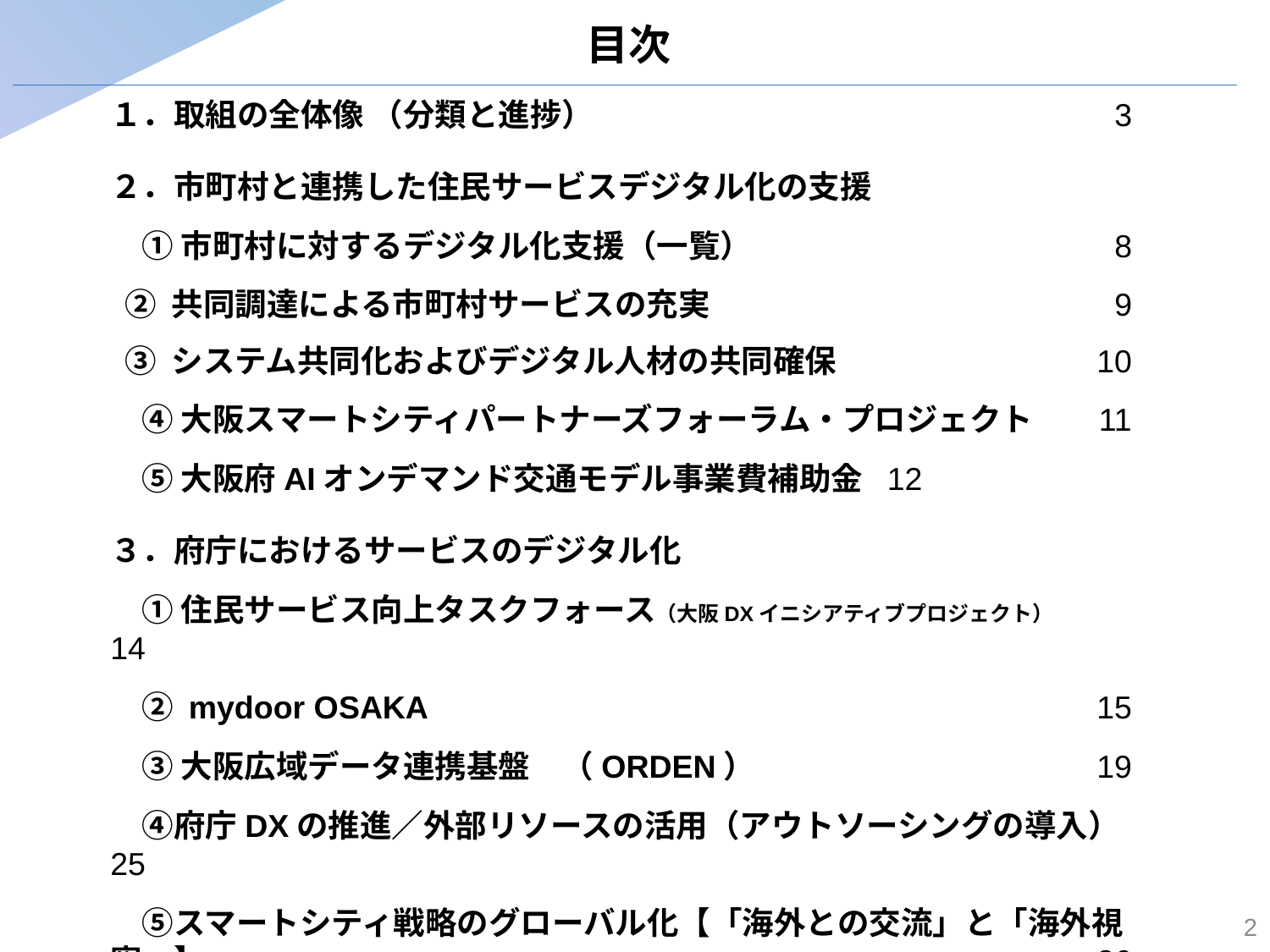

# 目次
１．取組の全体像 （分類と進捗） 	 3

２．市町村と連携した住民サービスデジタル化の支援

　① 市町村に対するデジタル化支援（一覧）	8

  ② 共同調達による市町村サービスの充実	 9

  ③ システム共同化およびデジタル人材の共同確保	 10

　④ 大阪スマートシティパートナーズフォーラム・プロジェクト	 11

　⑤ 大阪府AIオンデマンド交通モデル事業費補助金	 12

３．府庁におけるサービスのデジタル化

　① 住民サービス向上タスクフォース（大阪DXイニシアティブプロジェクト）	 14

　② mydoor OSAKA 	 15

　③ 大阪広域データ連携基盤　（ORDEN）	19

　④府庁DXの推進／外部リソースの活用（アウトソーシングの導入）	 25

　⑤スマートシティ戦略のグローバル化【「海外との交流」と「海外視察」】	 26

４．appendix	 27
2